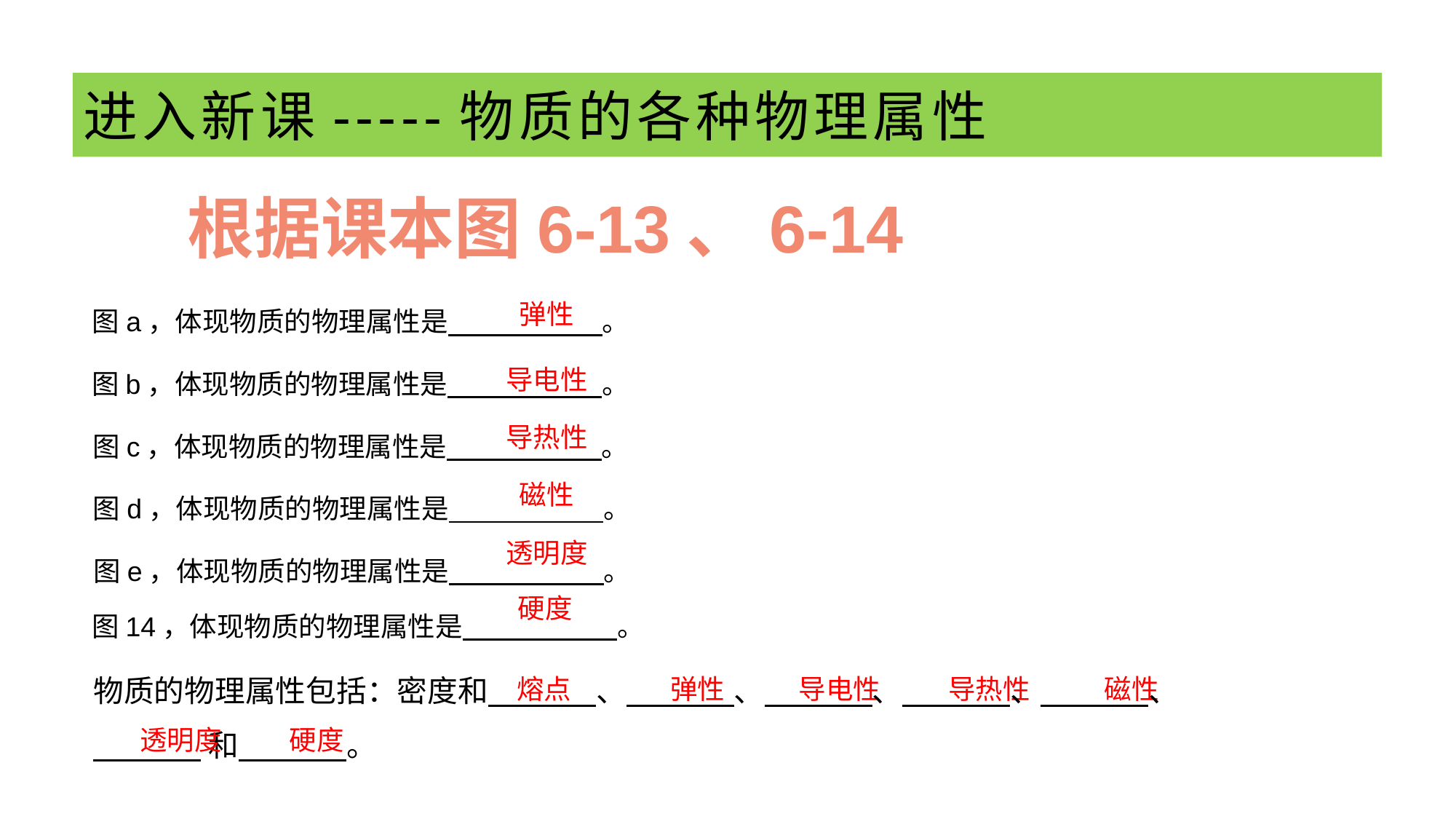

# 进入新课-----物质的各种物理属性
根据课本图6-13、6-14
弹性
图a，体现物质的物理属性是                         。
导电性
图b，体现物质的物理属性是                         。
导热性
图c，体现物质的物理属性是                         。
磁性
图d，体现物质的物理属性是                         。
透明度
图e，体现物质的物理属性是                         。
硬度
图14，体现物质的物理属性是                         。
物质的物理属性包括：密度和                、                、                、                、                、
                和                。
 熔点                弹性            导电性           导热性            磁性
 透明度           硬度